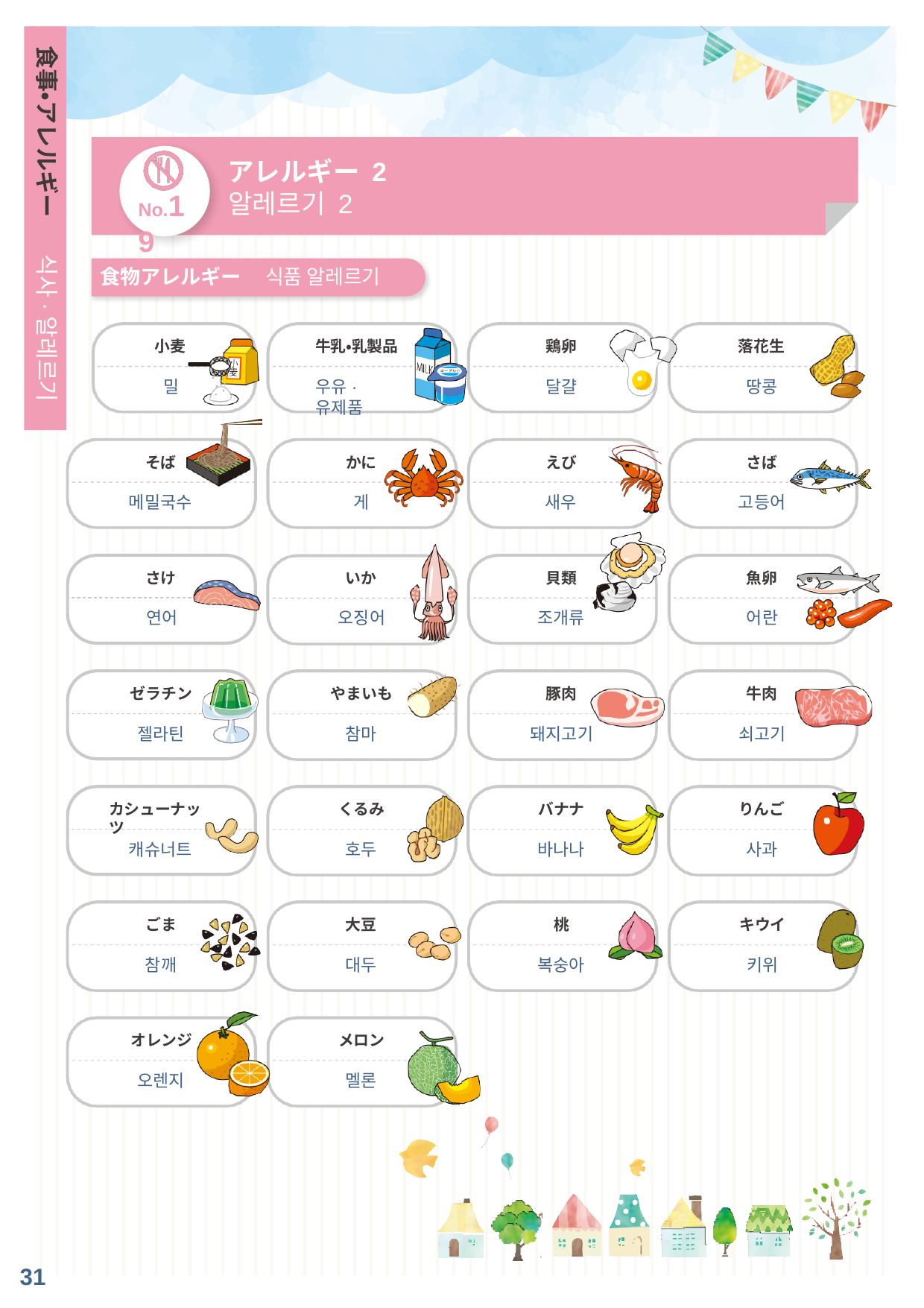

食事・アレルギー

アレルギー 2
No.19
알레르기 2
식사·알레르기
食物アレルギー
식품 알레르기

小麦
牛乳・乳製品
鶏卵
落花生
밀
우유·유제품
달걀
땅콩
そば
かに
えび
さば
메밀국수
고등어
게
새우

いか
貝類
さけ
魚卵

오징어
조개류
연어
어란

ゼラチン
やまいも
牛肉
豚肉

젤라틴
참마
쇠고기
돼지고기

カシューナッツ
くるみ
バナナ
りんご

캐슈너트
호두
바나나
사과

ごま
大豆
桃
キウイ
대두
복숭아
참깨
키위

オレンジ
メロン
오렌지
멜론

31